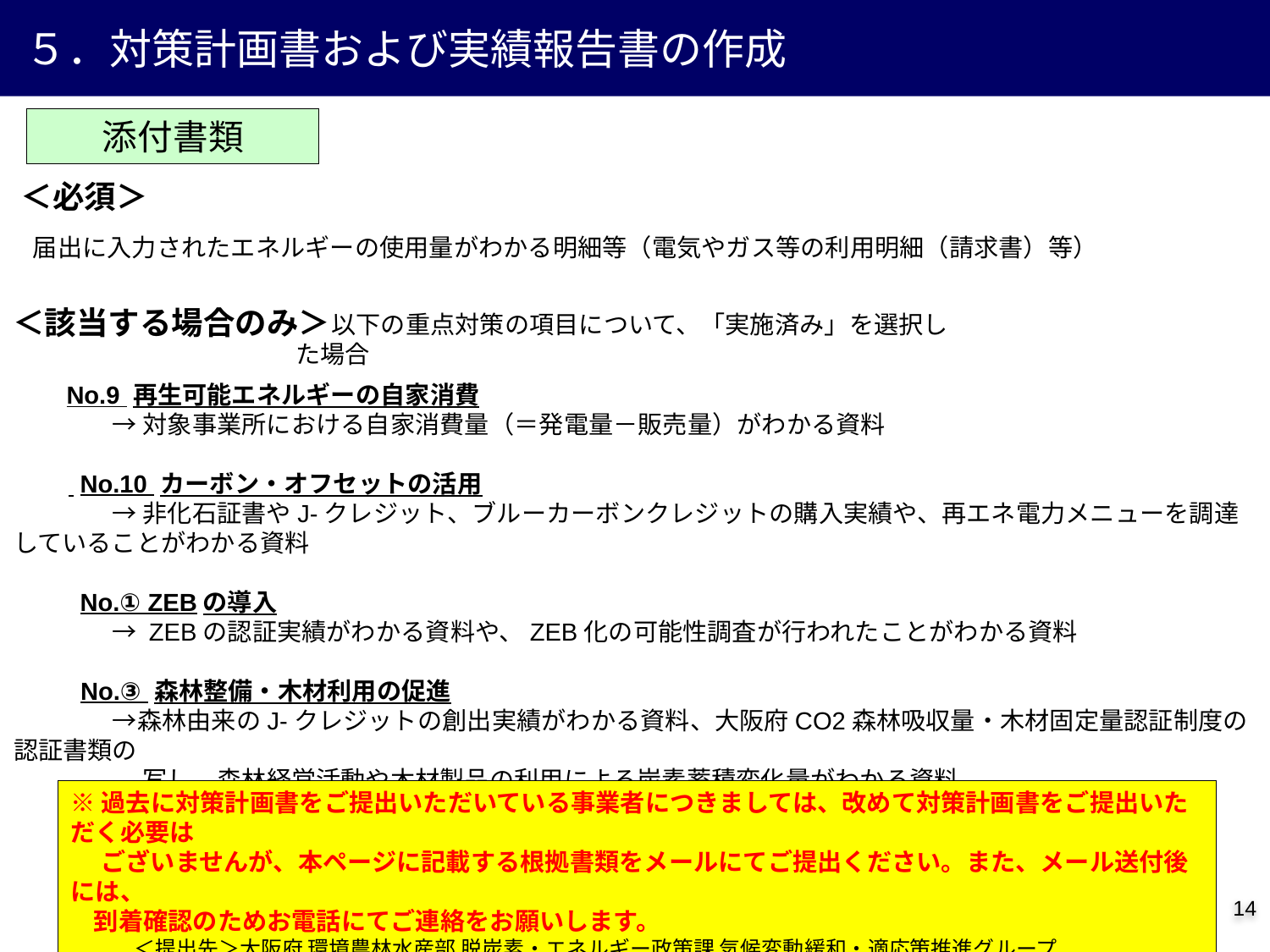

５．対策計画書および実績報告書の作成
添付書類
＜必須＞
届出に入力されたエネルギーの使用量がわかる明細等（電気やガス等の利用明細（請求書）等）
＜該当する場合のみ＞
　  以下の重点対策の項目について、「実施済み」を選択した場合
　    No.9 再生可能エネルギーの自家消費
　　　　→ 対象事業所における自家消費量（＝発電量－販売量）がわかる資料

　　  No.10 カーボン・オフセットの活用
　　　　→ 非化石証書やJ-クレジット、ブルーカーボンクレジットの購入実績や、再エネ電力メニューを調達していることがわかる資料

　　  No.① ZEBの導入
　　　　→ ZEBの認証実績がわかる資料や、ZEB化の可能性調査が行われたことがわかる資料

　　  No.③ 森林整備・木材利用の促進
　　　　→森林由来のJ-クレジットの創出実績がわかる資料、大阪府CO2森林吸収量・木材固定量認証制度の認証書類の
　　　　　 写し、森林経営活動や木材製品の利用による炭素蓄積変化量がわかる資料
※過去に対策計画書をご提出いただいている事業者につきましては、改めて対策計画書をご提出いただく必要は
　 ございませんが、本ページに記載する根拠書類をメールにてご提出ください。また、メール送付後には、
   到着確認のためお電話にてご連絡をお願いします。
　　　＜提出先＞大阪府 環境農林水産部 脱炭素・エネルギー政策課 気候変動緩和・適応策推進グループ
　　　　　　　　　   e-mail：eneseisaku-03@gbox.pref.osaka.lg.jp　　電話番号：06-6210-9553
14